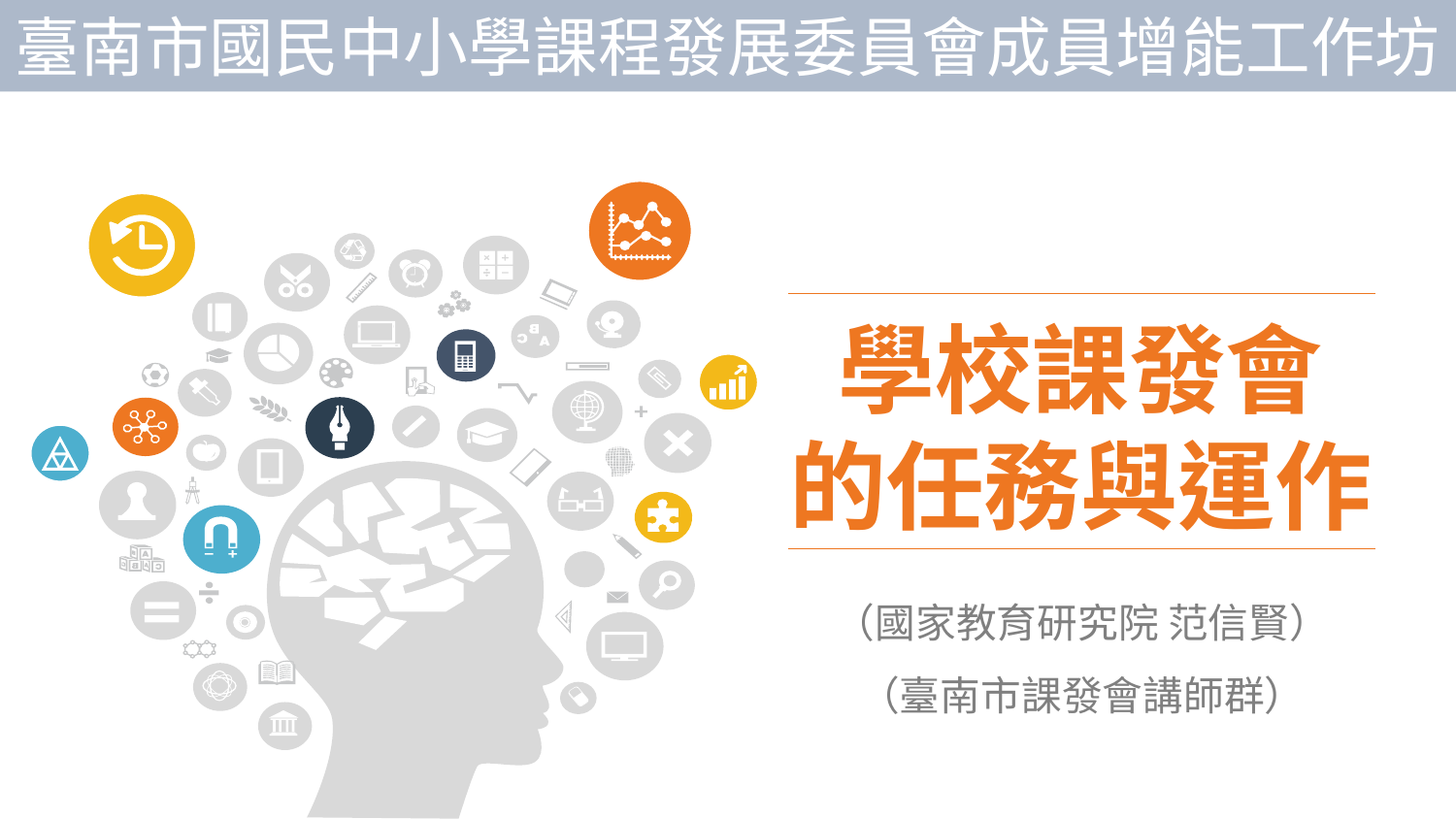

臺南市國民中小學課程發展委員會成員增能工作坊
學校課發會
的任務與運作
（國家教育研究院 范信賢）
（臺南市課發會講師群）